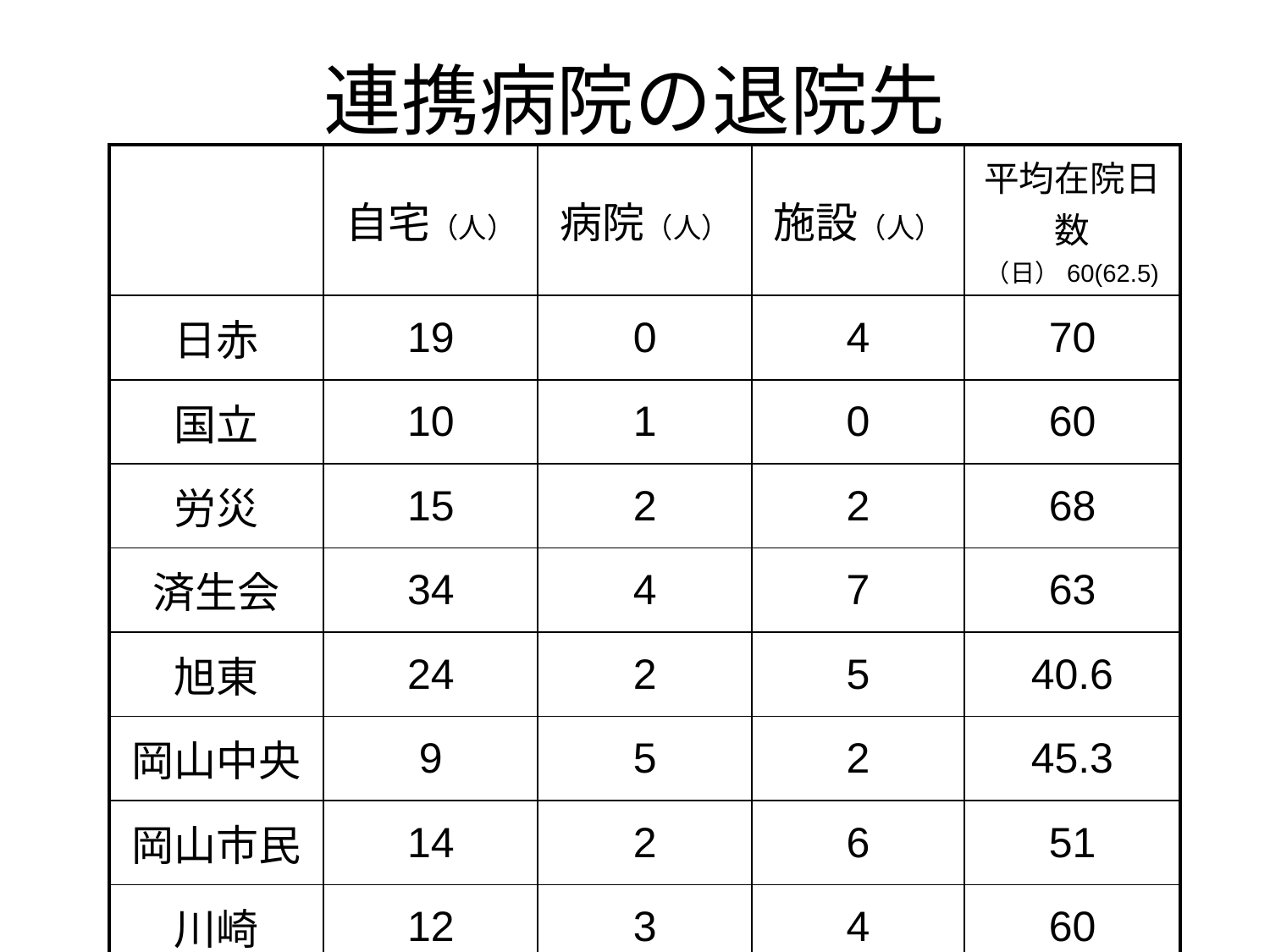

# 連携病院の退院先
|  | 自宅（人） | 病院（人） | 施設（人） | 平均在院日数（日）60(62.5) |
| --- | --- | --- | --- | --- |
| 日赤 | 19 | 0 | 4 | 70 |
| 国立 | 10 | 1 | 0 | 60 |
| 労災 | 15 | 2 | 2 | 68 |
| 済生会 | 34 | 4 | 7 | 63 |
| 旭東 | 24 | 2 | 5 | 40.6 |
| 岡山中央 | 9 | 5 | 2 | 45.3 |
| 岡山市民 | 14 | 2 | 6 | 51 |
| 川崎 | 12 | 3 | 4 | 60 |